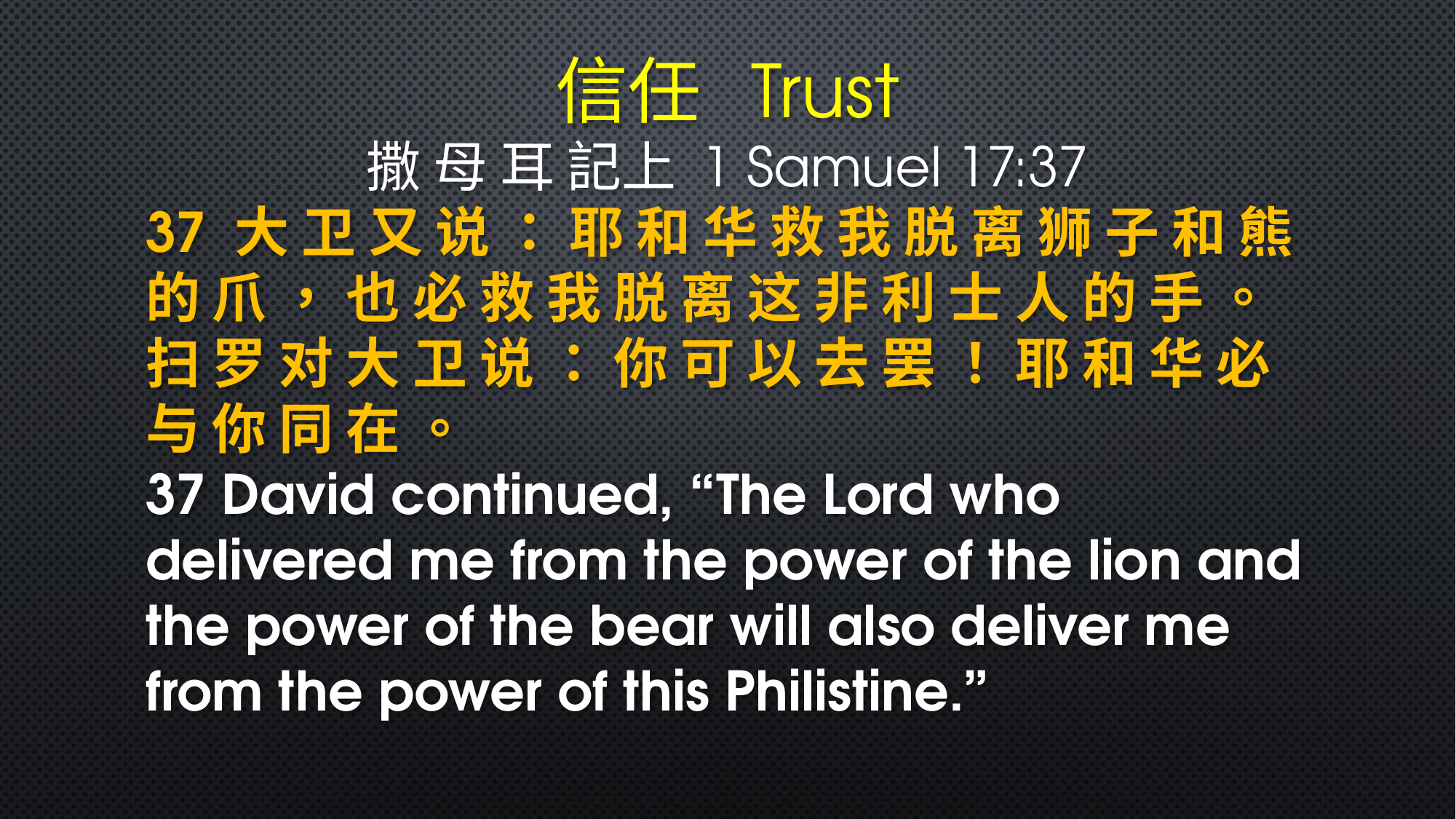

信任  Trust
撒 母 耳 記上 1 Samuel 17:37
37 大 卫 又 说 ： 耶 和 华 救 我 脱 离 狮 子 和 熊 的 爪 ， 也 必 救 我 脱 离 这 非 利 士 人 的 手 。 扫 罗 对 大 卫 说 ： 你 可 以 去 罢 ！ 耶 和 华 必 与 你 同 在 。
37 David continued, “The Lord who delivered me from the power of the lion and the power of the bear will also deliver me from the power of this Philistine.”